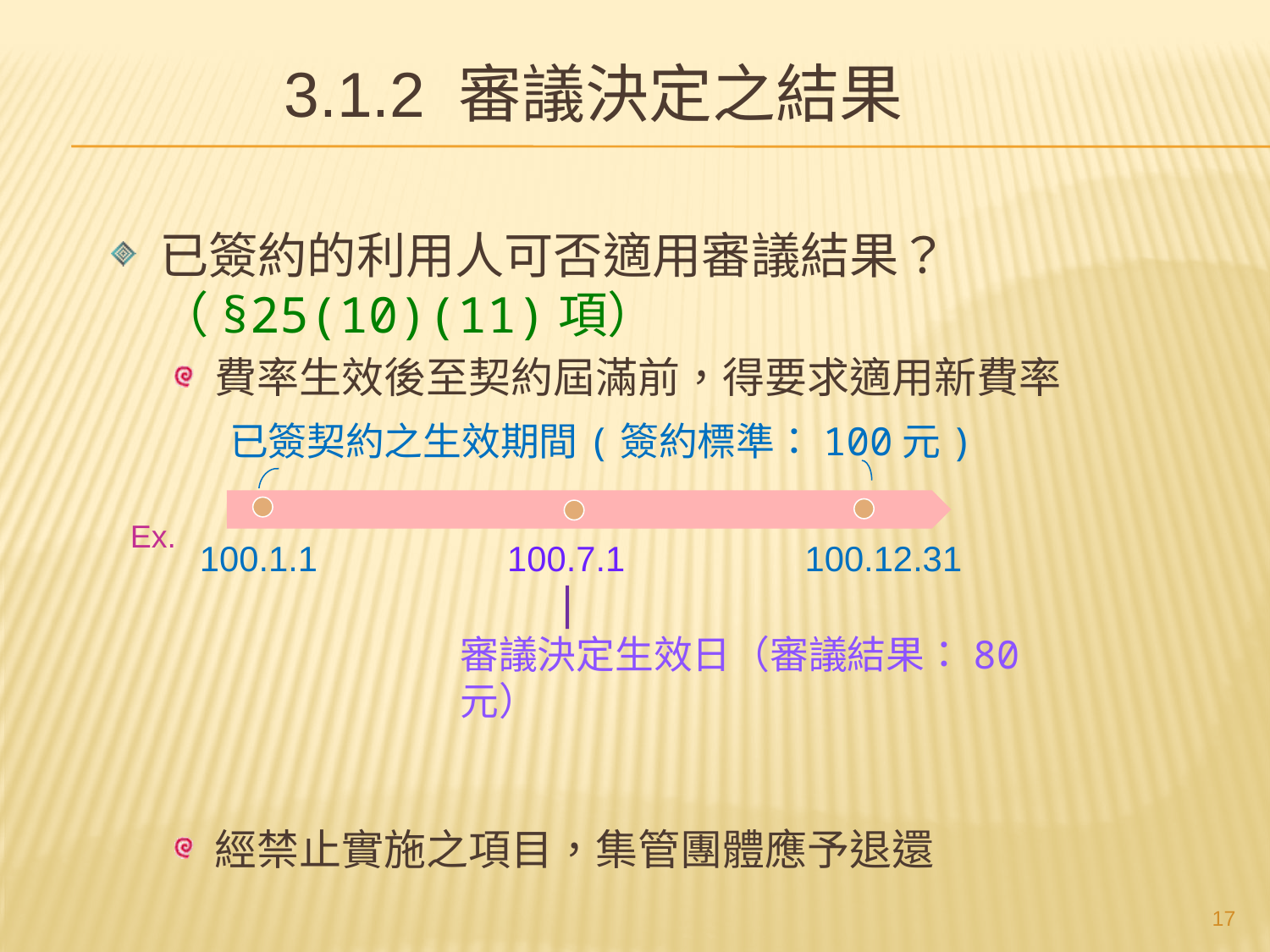

# 3.1.2 審議決定之結果

已簽約的利用人可否適用審議結果？（§25(10)(11)項）
費率生效後至契約屆滿前，得要求適用新費率

經禁止實施之項目，集管團體應予退還
已簽契約之生效期間(簽約標準：100元)

Ex.
100.1.1
100.7.1
100.12.31
∣
審議決定生效日（審議結果：80元）
17